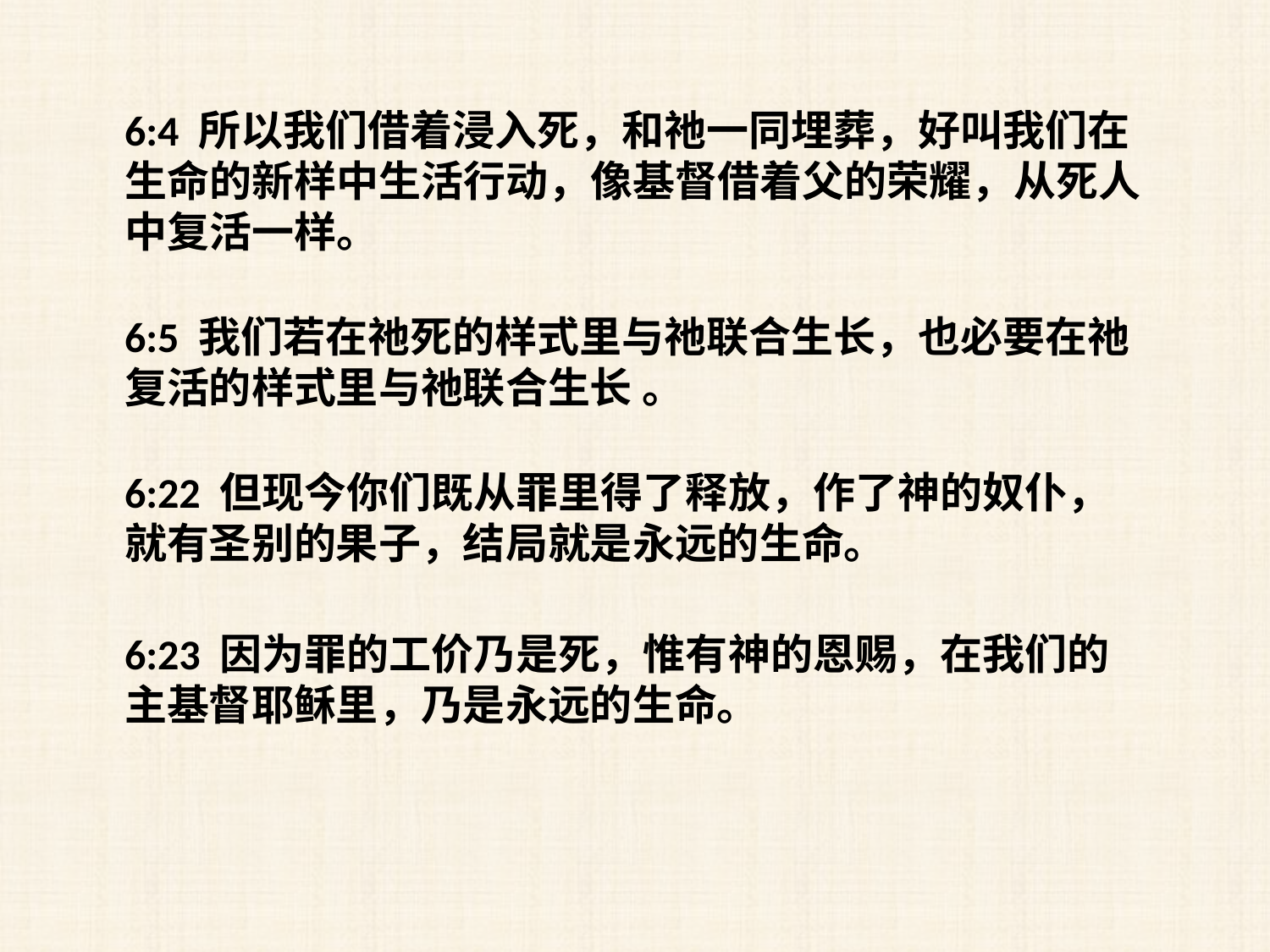

6:4 所以我们借着浸入死，和祂一同埋葬，好叫我们在生命的新样中生活行动，像基督借着父的荣耀，从死人中复活一样。
6:5 我们若在祂死的样式里与祂联合生长，也必要在祂复活的样式里与祂联合生长 。
6:22 但现今你们既从罪里得了释放，作了神的奴仆，就有圣别的果子，结局就是永远的生命。
6:23 因为罪的工价乃是死，惟有神的恩赐，在我们的主基督耶稣里，乃是永远的生命。